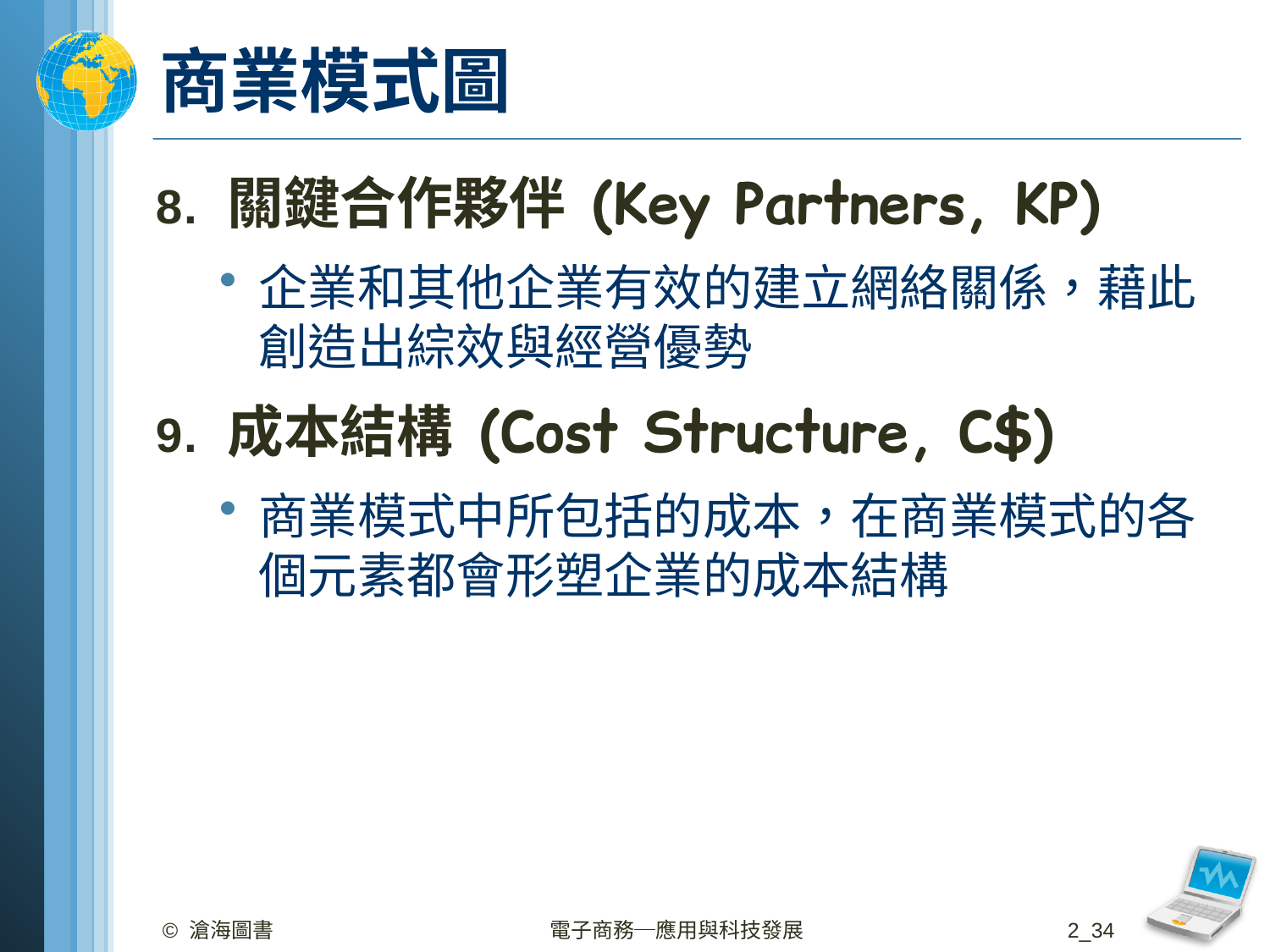

# 商業模式圖
關鍵合作夥伴 (Key Partners, KP)
企業和其他企業有效的建立網絡關係，藉此創造出綜效與經營優勢
成本結構 (Cost Structure, C$)
商業模式中所包括的成本，在商業模式的各個元素都會形塑企業的成本結構
© 滄海圖書
電子商務─應用與科技發展
2_34